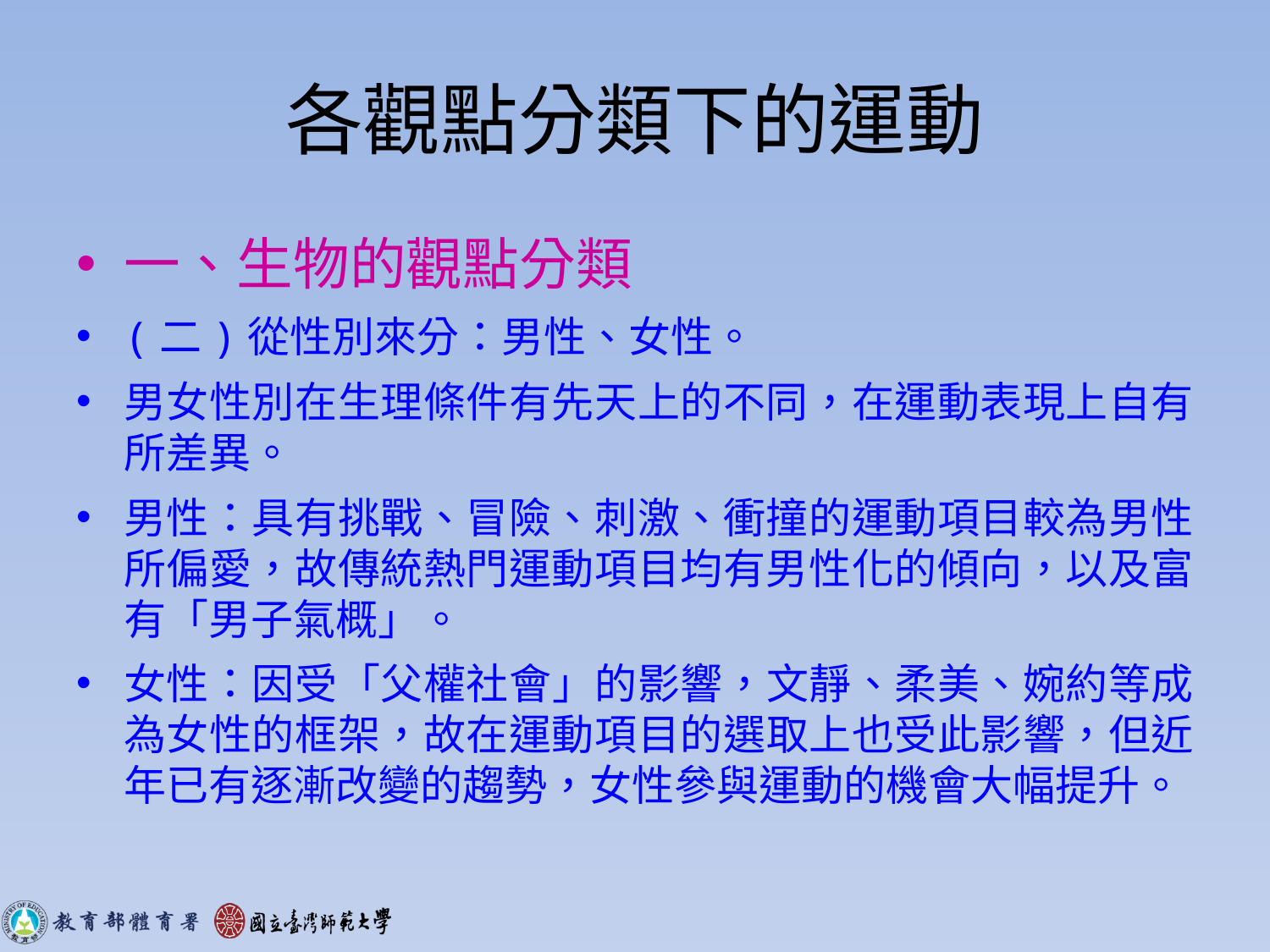

# 各觀點分類下的運動
一、生物的觀點分類
(二)從性別來分：男性、女性。
男女性別在生理條件有先天上的不同，在運動表現上自有所差異。
男性：具有挑戰、冒險、刺激、衝撞的運動項目較為男性所偏愛，故傳統熱門運動項目均有男性化的傾向，以及富有「男子氣概」。
女性：因受「父權社會」的影響，文靜、柔美、婉約等成為女性的框架，故在運動項目的選取上也受此影響，但近年已有逐漸改變的趨勢，女性參與運動的機會大幅提升。